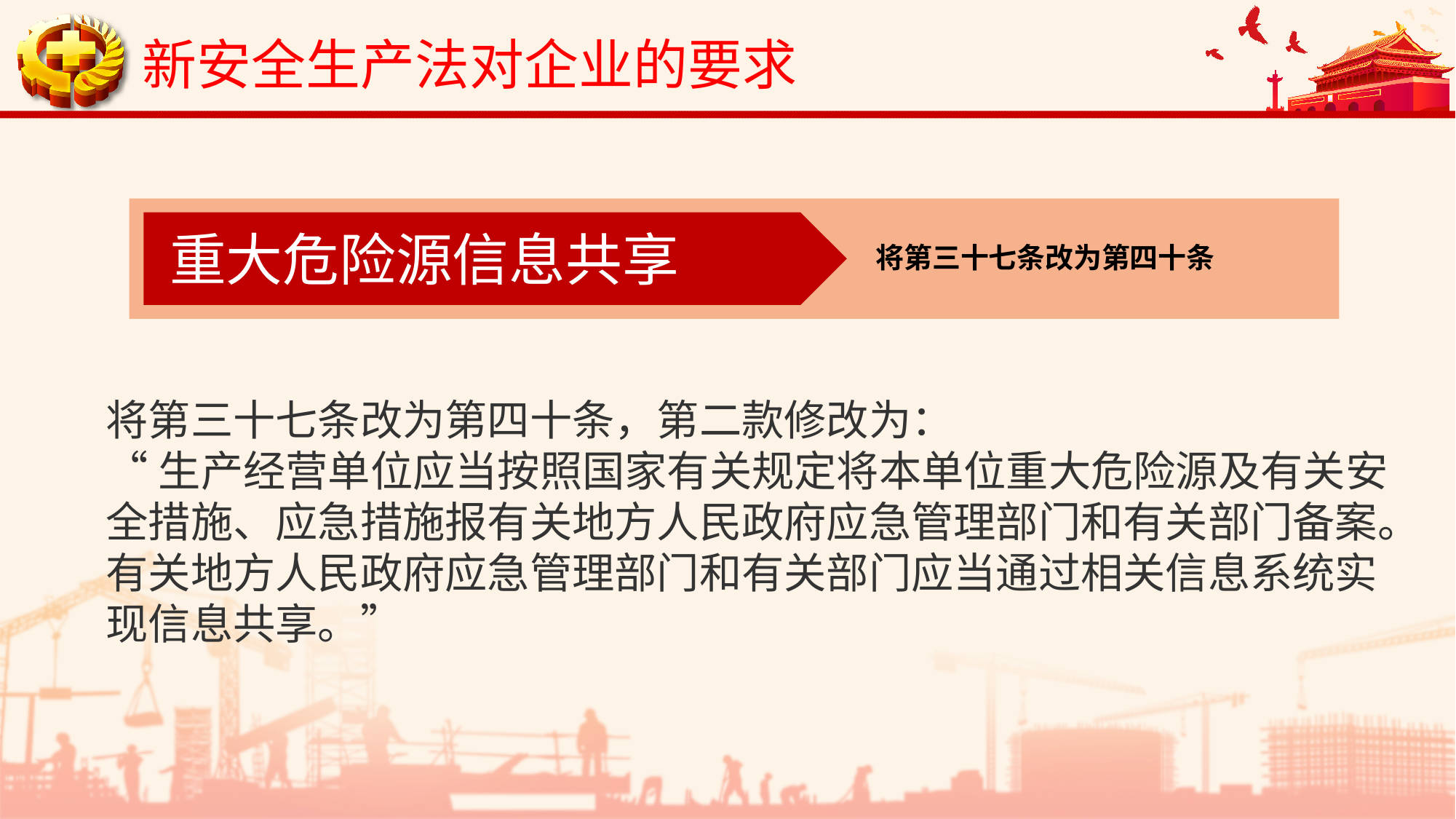

重大危险源信息共享
将第三十七条改为第四十条
将第三十七条改为第四十条，第二款修改为：
“生产经营单位应当按照国家有关规定将本单位重大危险源及有关安全措施、应急措施报有关地方人民政府应急管理部门和有关部门备案。有关地方人民政府应急管理部门和有关部门应当通过相关信息系统实现信息共享。”